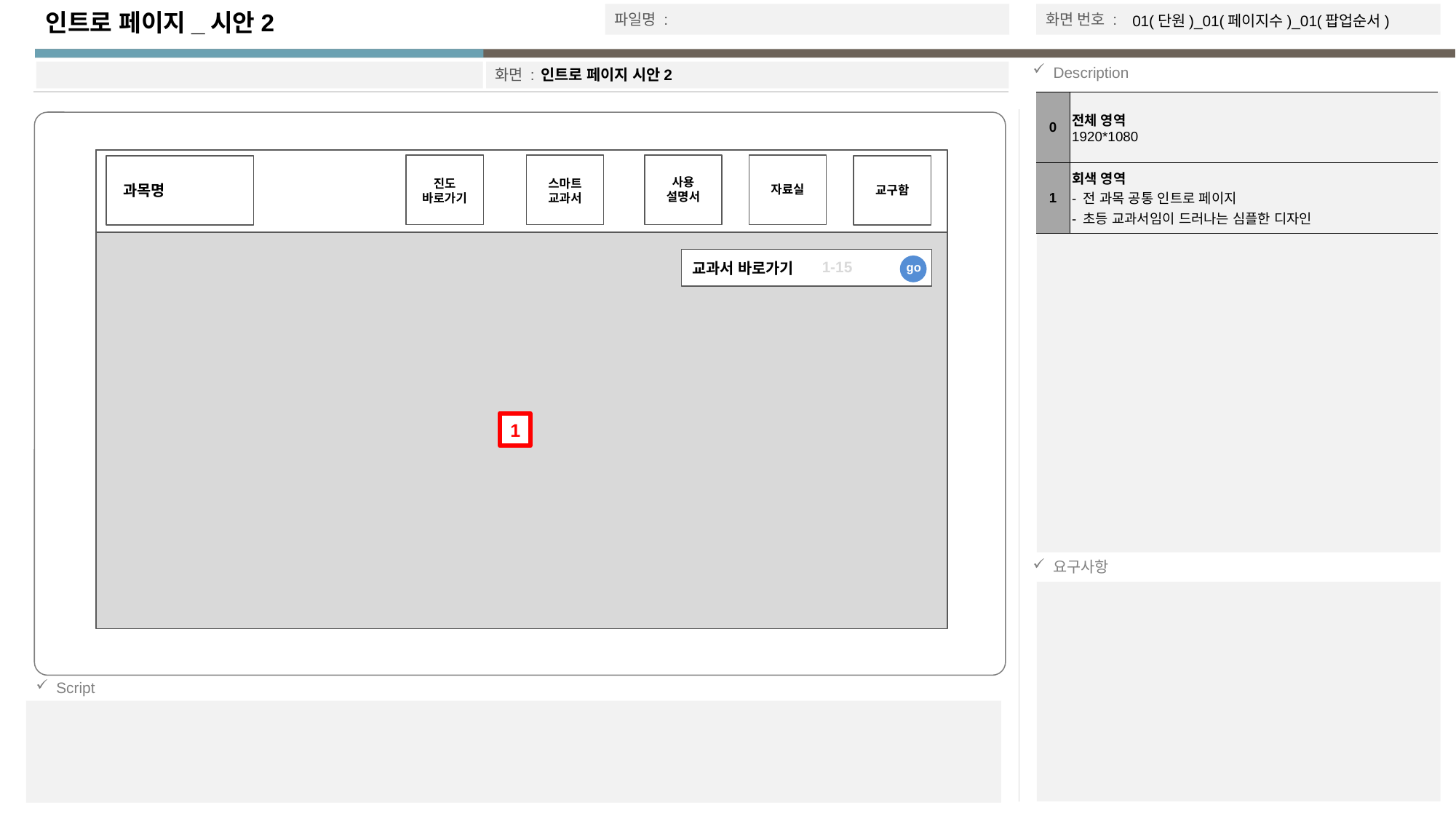

인트로 페이지_시안2
01(단원)_01(페이지수)_01(팝업순서)

인트로 페이지 시안2
| 0 | 전체 영역 1920\*1080 |
| --- | --- |
| 1 | 회색 영역 - 전 과목 공통 인트로 페이지 - 초등 교과서임이 드러나는 심플한 디자인 |

사용
설명서
자료실
교구함
스마트
교과서
진도
바로가기
과목명

교과서 바로가기
go

1-15
1